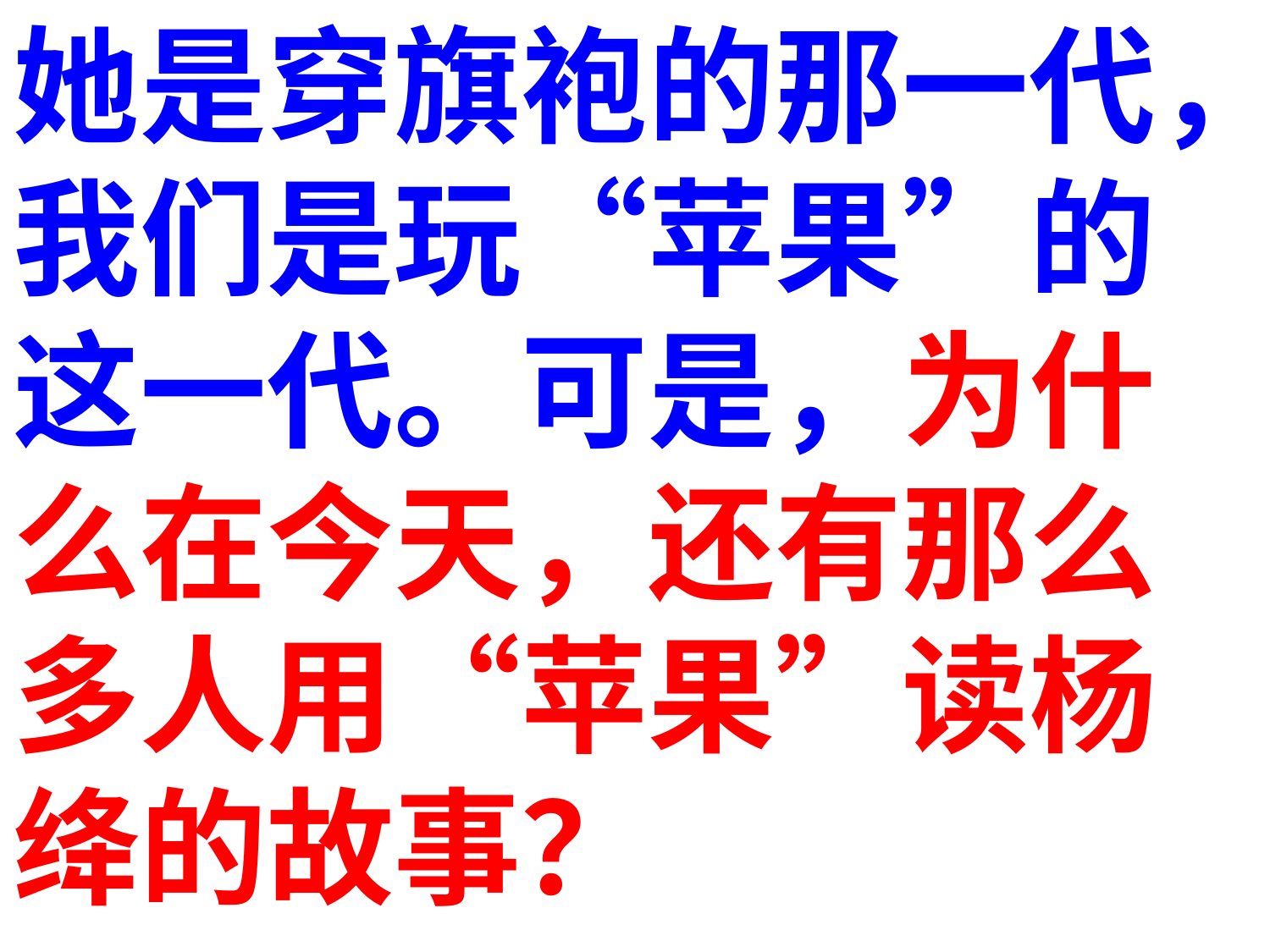

她是穿旗袍的那一代，我们是玩“苹果”的这一代。可是，为什么在今天，还有那么多人用“苹果”读杨绛的故事？